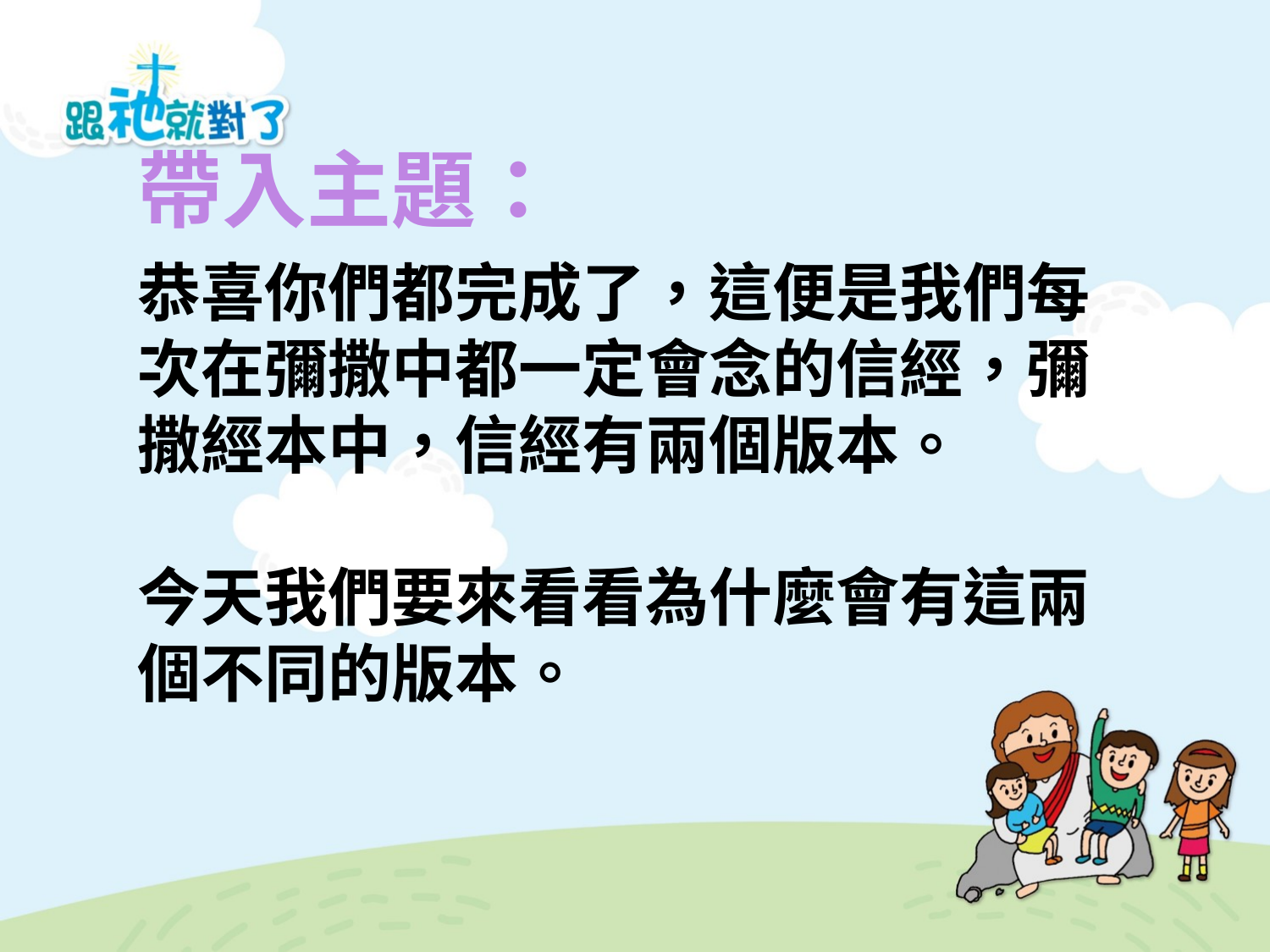

帶入主題：
恭喜你們都完成了，這便是我們每次在彌撒中都一定會念的信經，彌撒經本中，信經有兩個版本。

今天我們要來看看為什麼會有這兩個不同的版本。